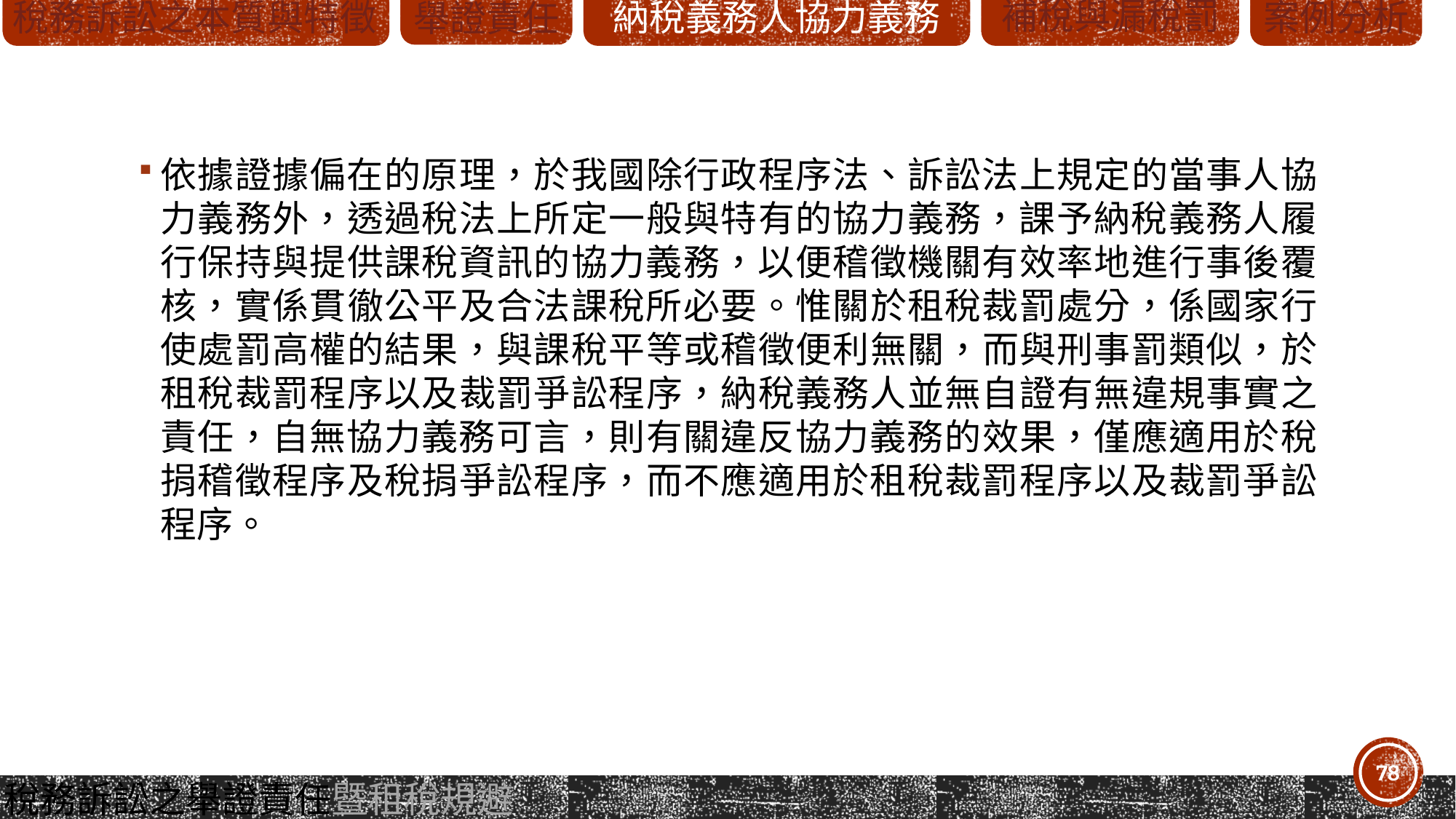

#
依據證據偏在的原理，於我國除行政程序法、訴訟法上規定的當事人協力義務外，透過稅法上所定一般與特有的協力義務，課予納稅義務人履行保持與提供課稅資訊的協力義務，以便稽徵機關有效率地進行事後覆核，實係貫徹公平及合法課稅所必要。惟關於租稅裁罰處分，係國家行使處罰高權的結果，與課稅平等或稽徵便利無關，而與刑事罰類似，於租稅裁罰程序以及裁罰爭訟程序，納稅義務人並無自證有無違規事實之責任，自無協力義務可言，則有關違反協力義務的效果，僅應適用於稅捐稽徵程序及稅捐爭訟程序，而不應適用於租稅裁罰程序以及裁罰爭訟程序。
78